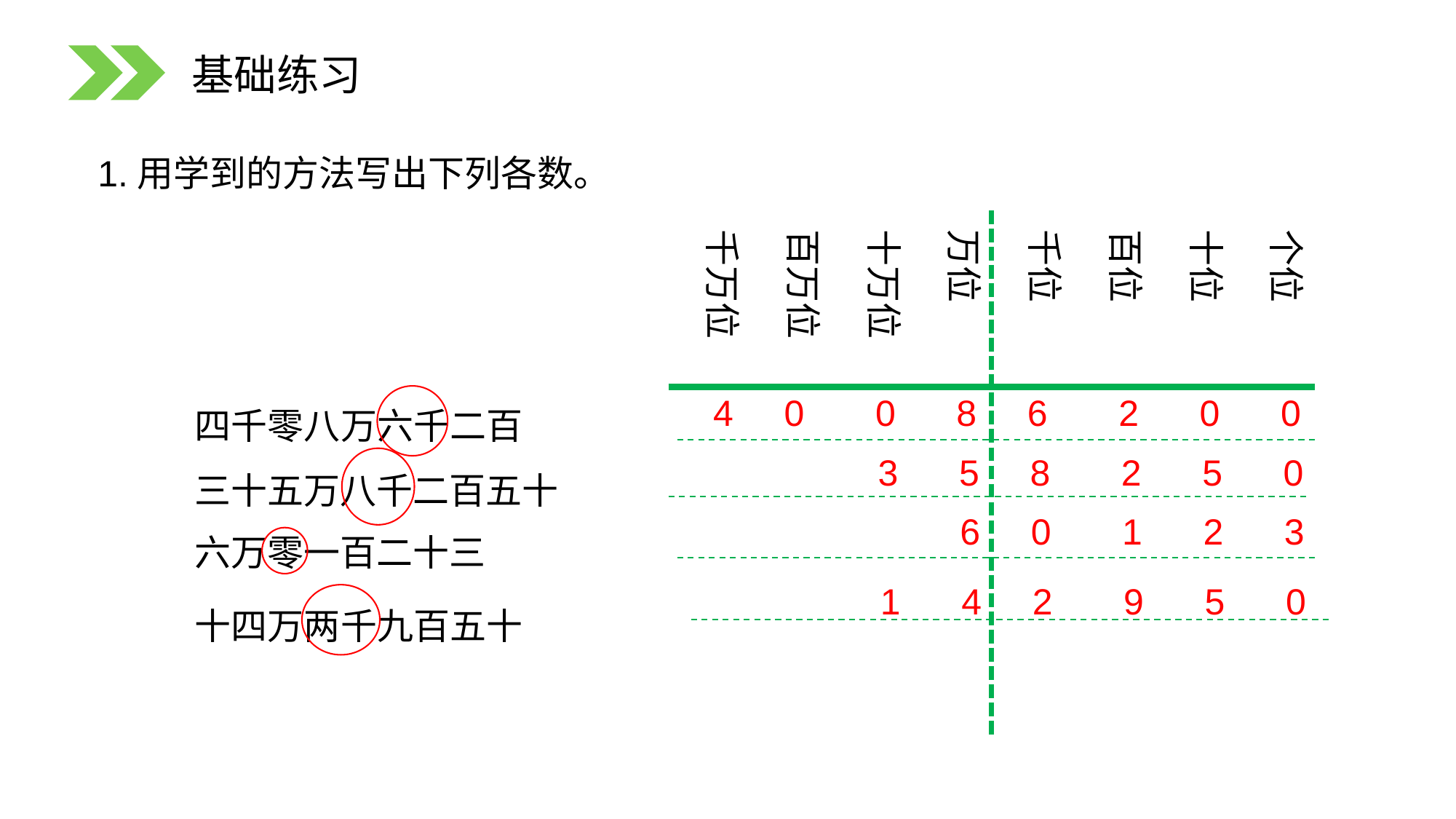

基础练习
1.用学到的方法写出下列各数。
千万位
百万位
十万位
万位
千位
百位
十位
个位
4     0       0      8     6       2      0      0

四千零八万六千二百
          3      5     8       2      5      0

三十五万八千二百五十
       6     0       1      2      3
六万零一百二十三

       1      4     2       9      5      0

十四万两千九百五十